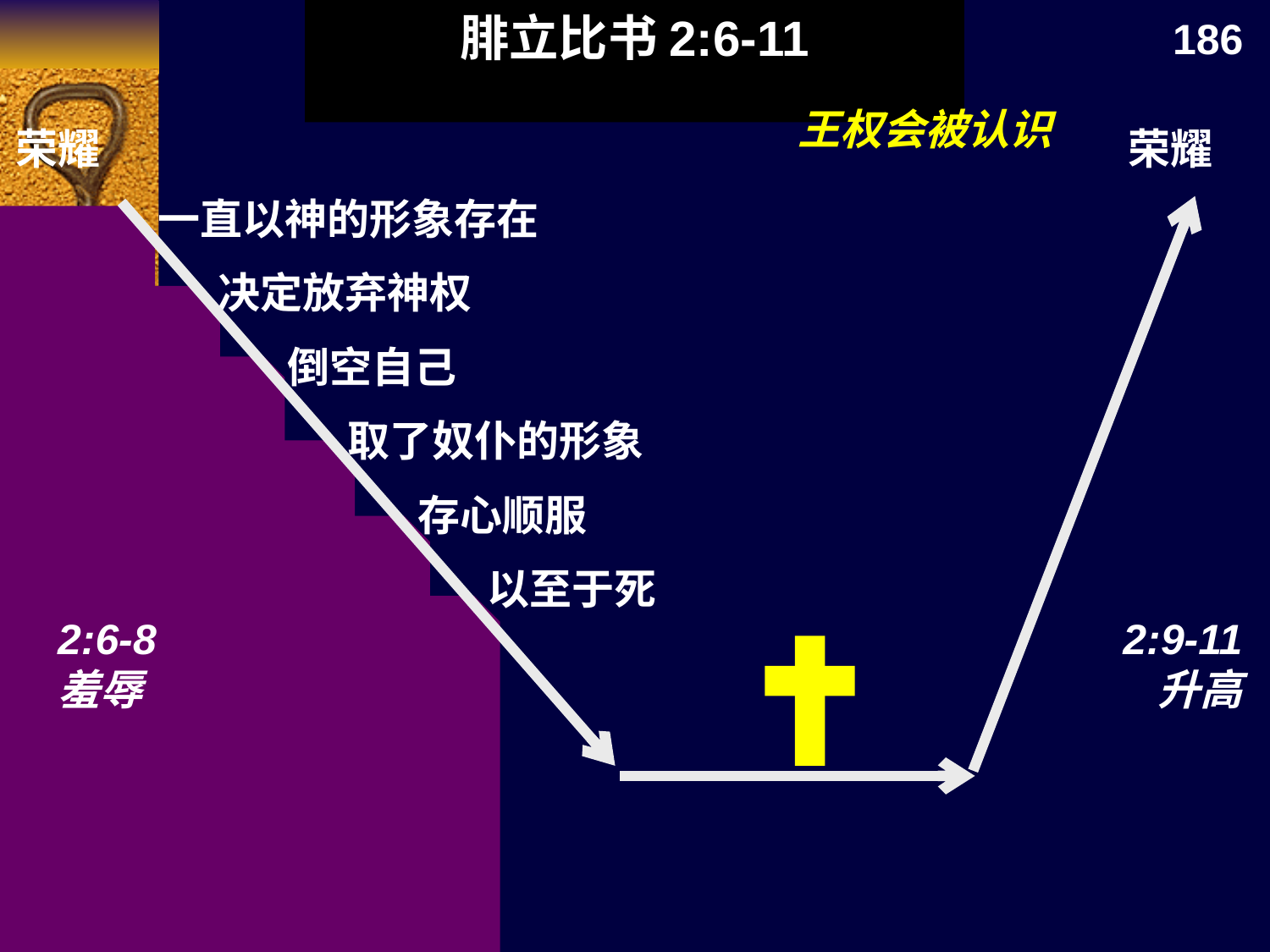

腓立比书2:6-11
186
王权会被认识
荣耀
荣耀
一直以神的形象存在

决定放弃神权

倒空自己

取了奴仆的形象

存心顺服

以至于死

2:6-8
羞辱
2:9-11
升高